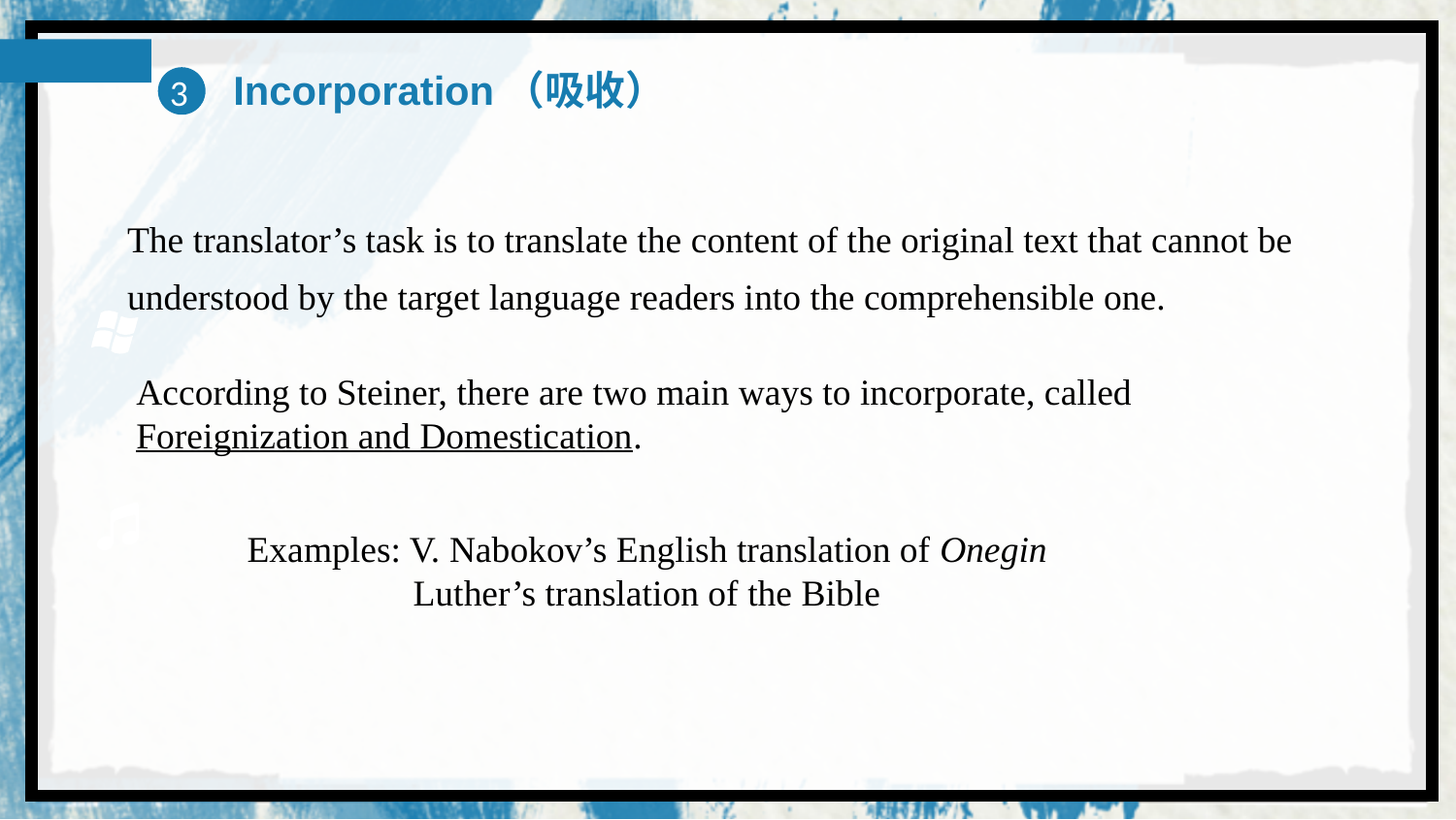

Incorporation（吸收）
3

The translator’s task is to translate the content of the original text that cannot be understood by the target language readers into the comprehensible one.

According to Steiner, there are two main ways to incorporate, called Foreignization and Domestication.

Examples: V. Nabokov’s English translation of Onegin
                  Luther’s translation of the Bible